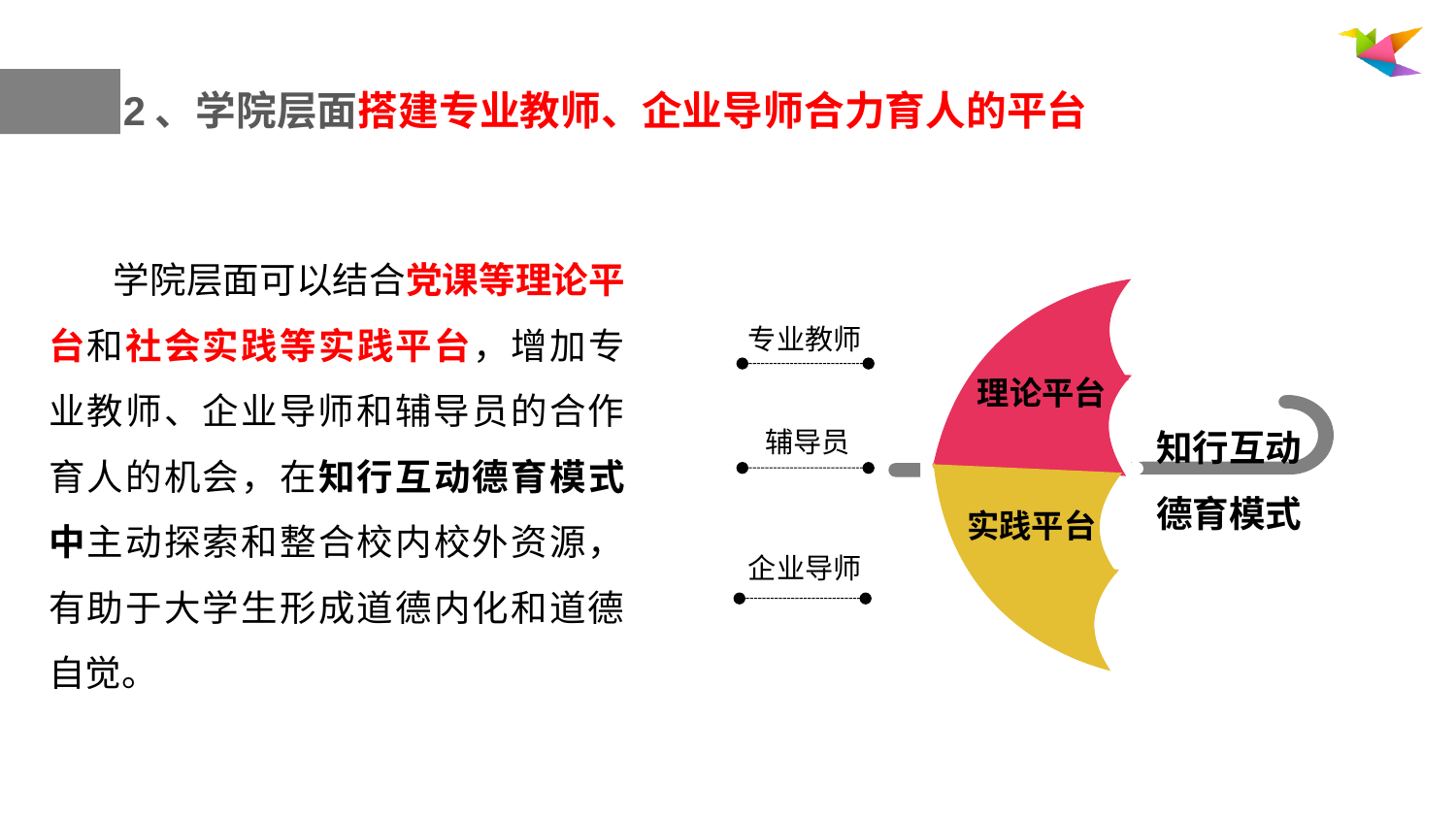

2、学院层面搭建专业教师、企业导师合力育人的平台

学院层面可以结合党课等理论平台和社会实践等实践平台，增加专业教师、企业导师和辅导员的合作育人的机会，在知行互动德育模式中主动探索和整合校内校外资源，有助于大学生形成道德内化和道德自觉。
lilun[

专业教师
理论平台
知行互动
德育模式
辅导员
实践平台
企业导师